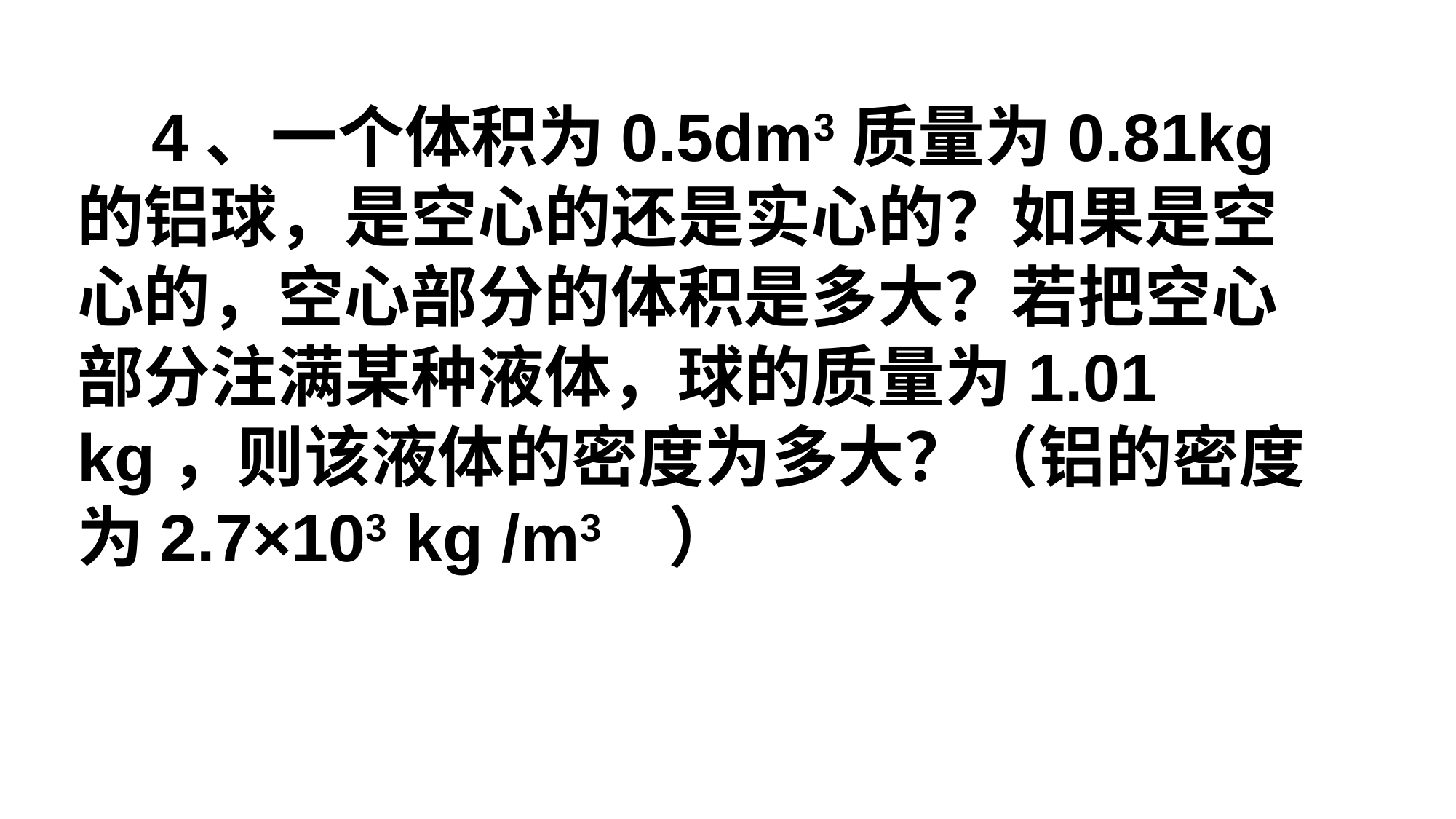

4、一个体积为0.5dm3质量为0.81kg的铝球，是空心的还是实心的？如果是空心的，空心部分的体积是多大？若把空心部分注满某种液体，球的质量为1.01 kg，则该液体的密度为多大？（铝的密度为2.7×103 kg /m3    ）